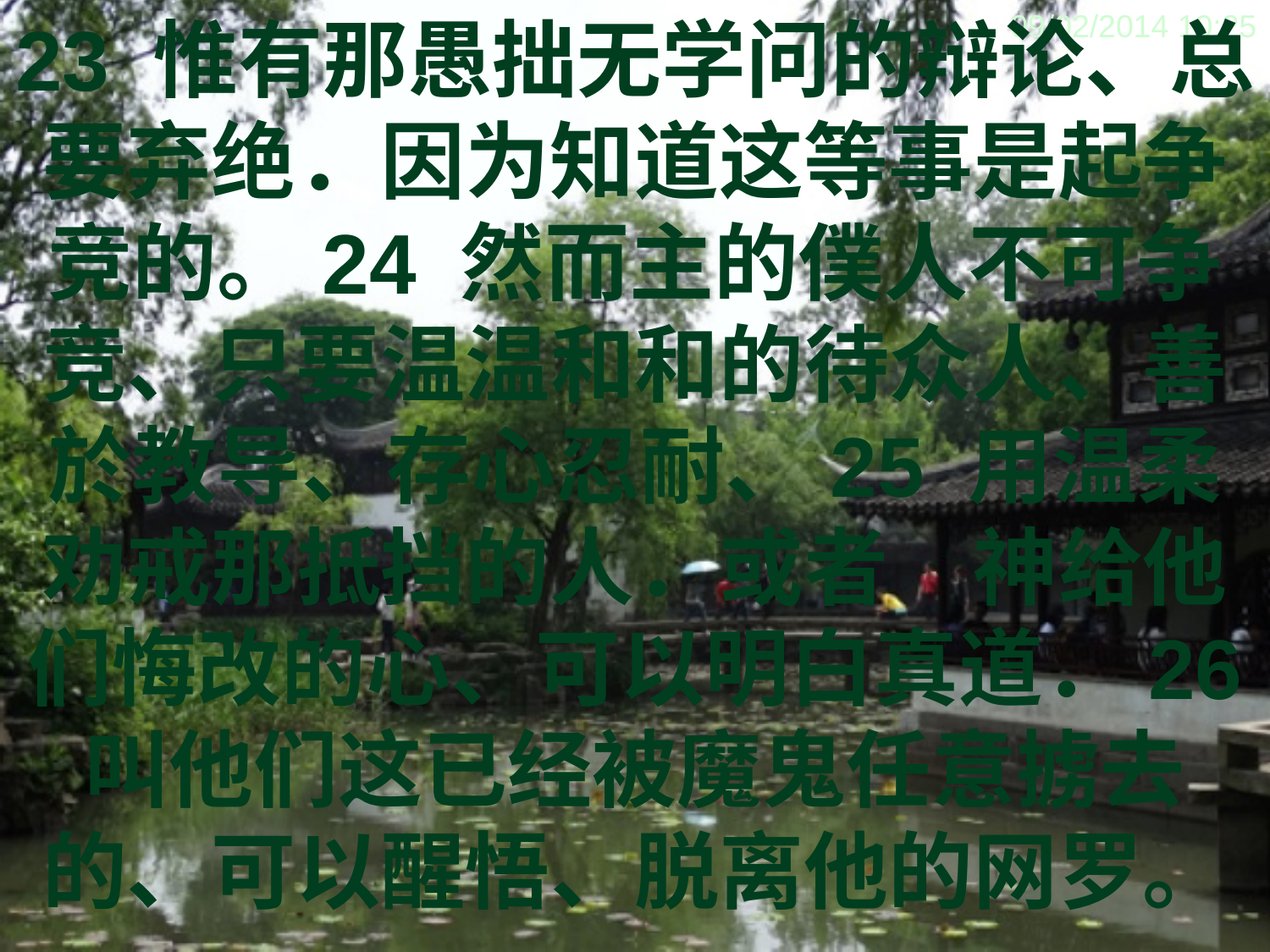

23 惟有那愚拙无学问的辩论、总要弃绝．因为知道这等事是起争竞的。24 然而主的僕人不可争竞、只要温温和和的待众人、善於教导、存心忍耐、25 用温柔劝戒那抵挡的人．或者　神给他们悔改的心、可以明白真道．26 叫他们这已经被魔鬼任意掳去的、可以醒悟、脱离他的网罗。
09/02/2014 10:25